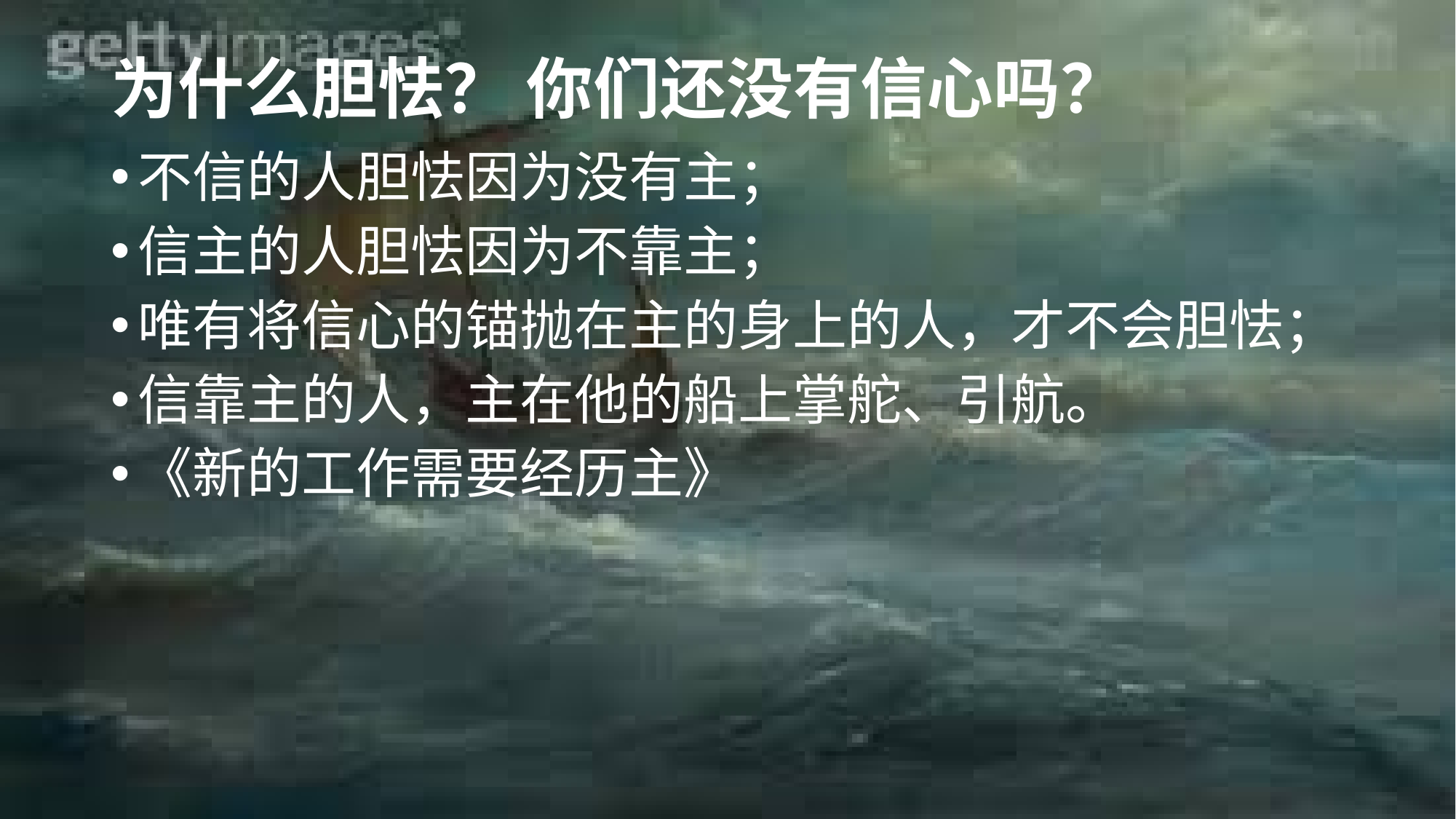

# 为什么胆怯？ 你们还没有信心吗？
不信的人胆怯因为没有主；
信主的人胆怯因为不靠主；
唯有将信心的锚抛在主的身上的人，才不会胆怯；
信靠主的人，主在他的船上掌舵、引航。
《新的工作需要经历主》